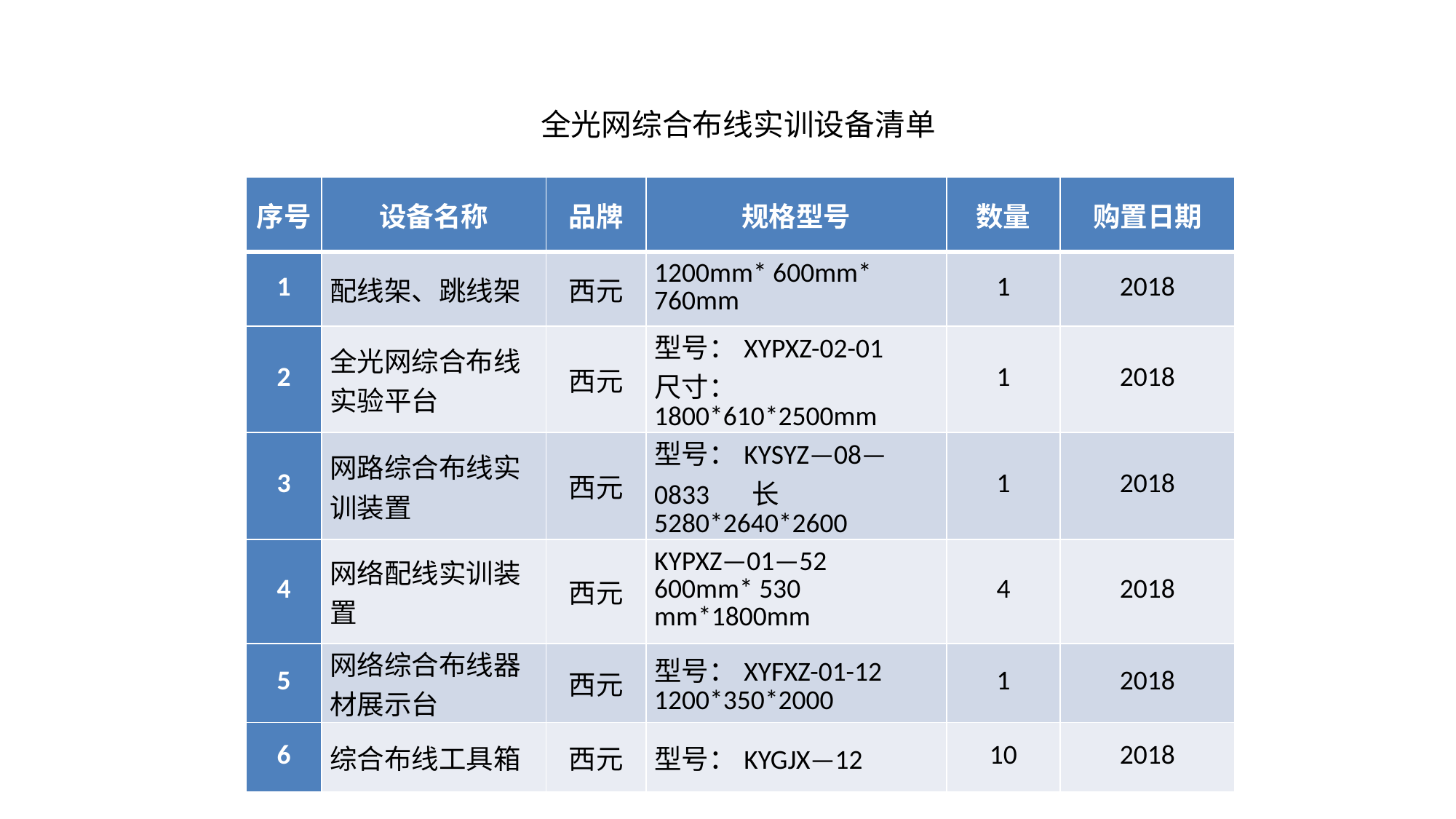

全光网综合布线实训设备清单
| 序号 | 设备名称 | 品牌 | 规格型号 | 数量 | 购置日期 |
| --- | --- | --- | --- | --- | --- |
| 1 | 配线架、跳线架 | 西元 | 1200mm\* 600mm\* 760mm | 1 | 2018 |
| 2 | 全光网综合布线实验平台 | 西元 | 型号：XYPXZ-02-01 尺寸：1800\*610\*2500mm | 1 | 2018 |
| 3 | 网路综合布线实训装置 | 西元 | 型号：KYSYZ—08—0833 长5280\*2640\*2600 | 1 | 2018 |
| 4 | 网络配线实训装置 | 西元 | KYPXZ—01—52 600mm\* 530 mm\*1800mm | 4 | 2018 |
| 5 | 网络综合布线器材展示台 | 西元 | 型号：XYFXZ-01-12 1200\*350\*2000 | 1 | 2018 |
| 6 | 综合布线工具箱 | 西元 | 型号：KYGJX—12 | 10 | 2018 |